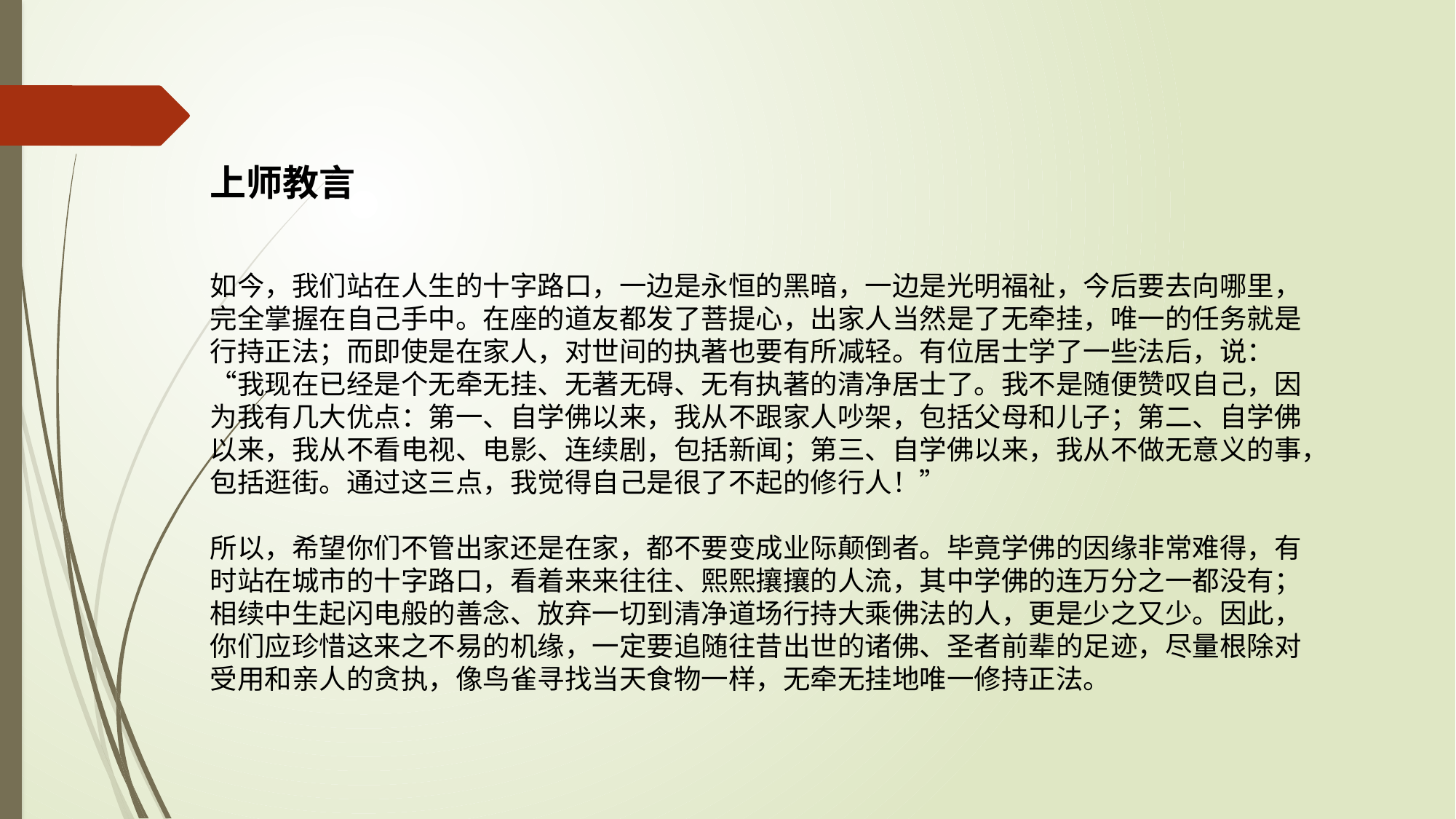

上师教言

如今，我们站在人生的十字路口，一边是永恒的黑暗，一边是光明福祉，今后要去向哪里，完全掌握在自己手中。在座的道友都发了菩提心，出家人当然是了无牵挂，唯一的任务就是行持正法；而即使是在家人，对世间的执著也要有所减轻。有位居士学了一些法后，说：“我现在已经是个无牵无挂、无著无碍、无有执著的清净居士了。我不是随便赞叹自己，因为我有几大优点：第一、自学佛以来，我从不跟家人吵架，包括父母和儿子；第二、自学佛以来，我从不看电视、电影、连续剧，包括新闻；第三、自学佛以来，我从不做无意义的事，包括逛街。通过这三点，我觉得自己是很了不起的修行人！”

所以，希望你们不管出家还是在家，都不要变成业际颠倒者。毕竟学佛的因缘非常难得，有时站在城市的十字路口，看着来来往往、熙熙攘攘的人流，其中学佛的连万分之一都没有；相续中生起闪电般的善念、放弃一切到清净道场行持大乘佛法的人，更是少之又少。因此，你们应珍惜这来之不易的机缘，一定要追随往昔出世的诸佛、圣者前辈的足迹，尽量根除对受用和亲人的贪执，像鸟雀寻找当天食物一样，无牵无挂地唯一修持正法。